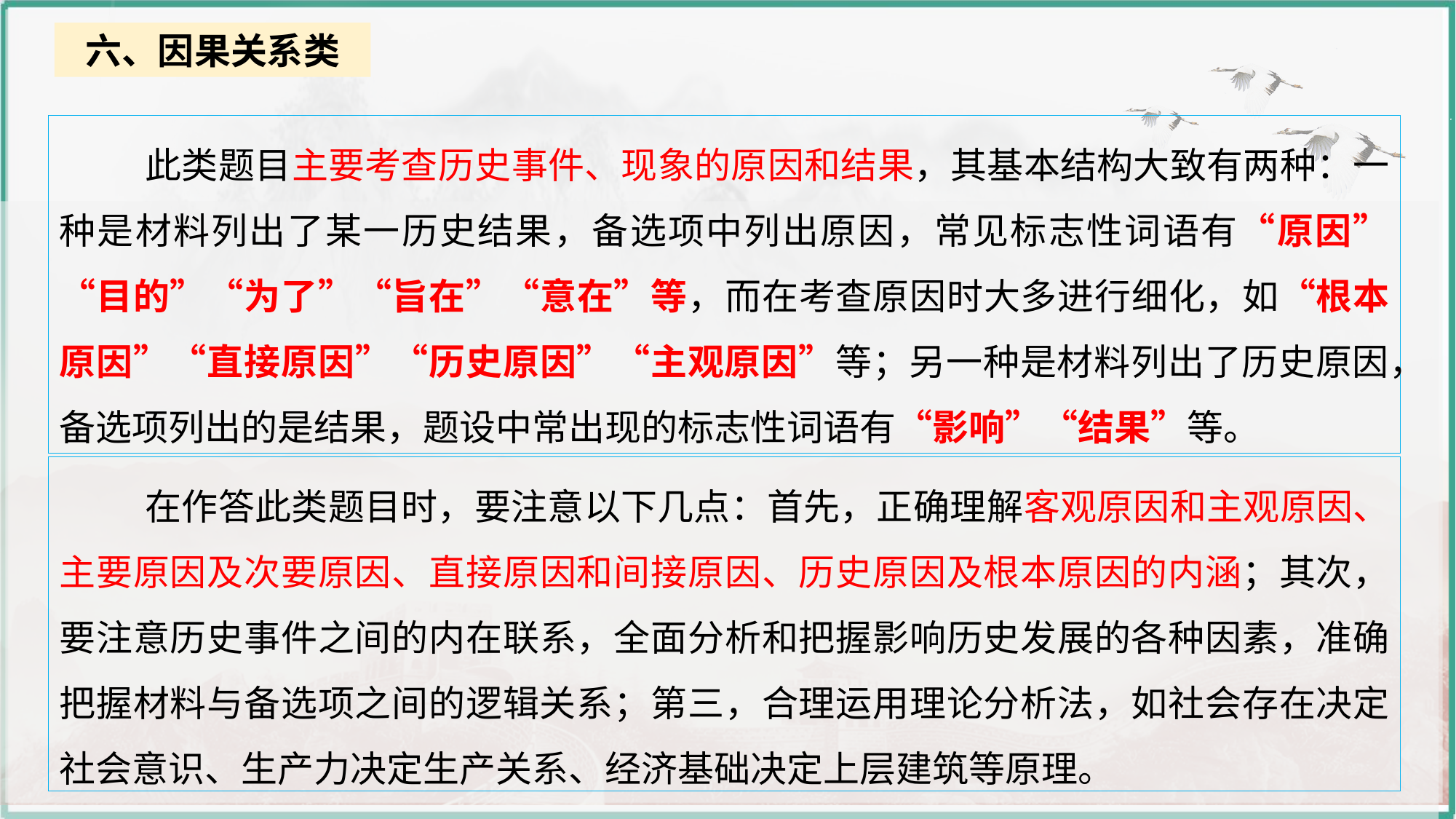

六、因果关系类
此类题目主要考查历史事件、现象的原因和结果，其基本结构大致有两种：一种是材料列出了某一历史结果，备选项中列出原因，常见标志性词语有“原因”“目的”“为了”“旨在”“意在”等，而在考查原因时大多进行细化，如“根本原因”“直接原因”“历史原因”“主观原因”等；另一种是材料列出了历史原因，备选项列出的是结果，题设中常出现的标志性词语有“影响”“结果”等。
在作答此类题目时，要注意以下几点：首先，正确理解客观原因和主观原因、主要原因及次要原因、直接原因和间接原因、历史原因及根本原因的内涵；其次，要注意历史事件之间的内在联系，全面分析和把握影响历史发展的各种因素，准确把握材料与备选项之间的逻辑关系；第三，合理运用理论分析法，如社会存在决定社会意识、生产力决定生产关系、经济基础决定上层建筑等原理。